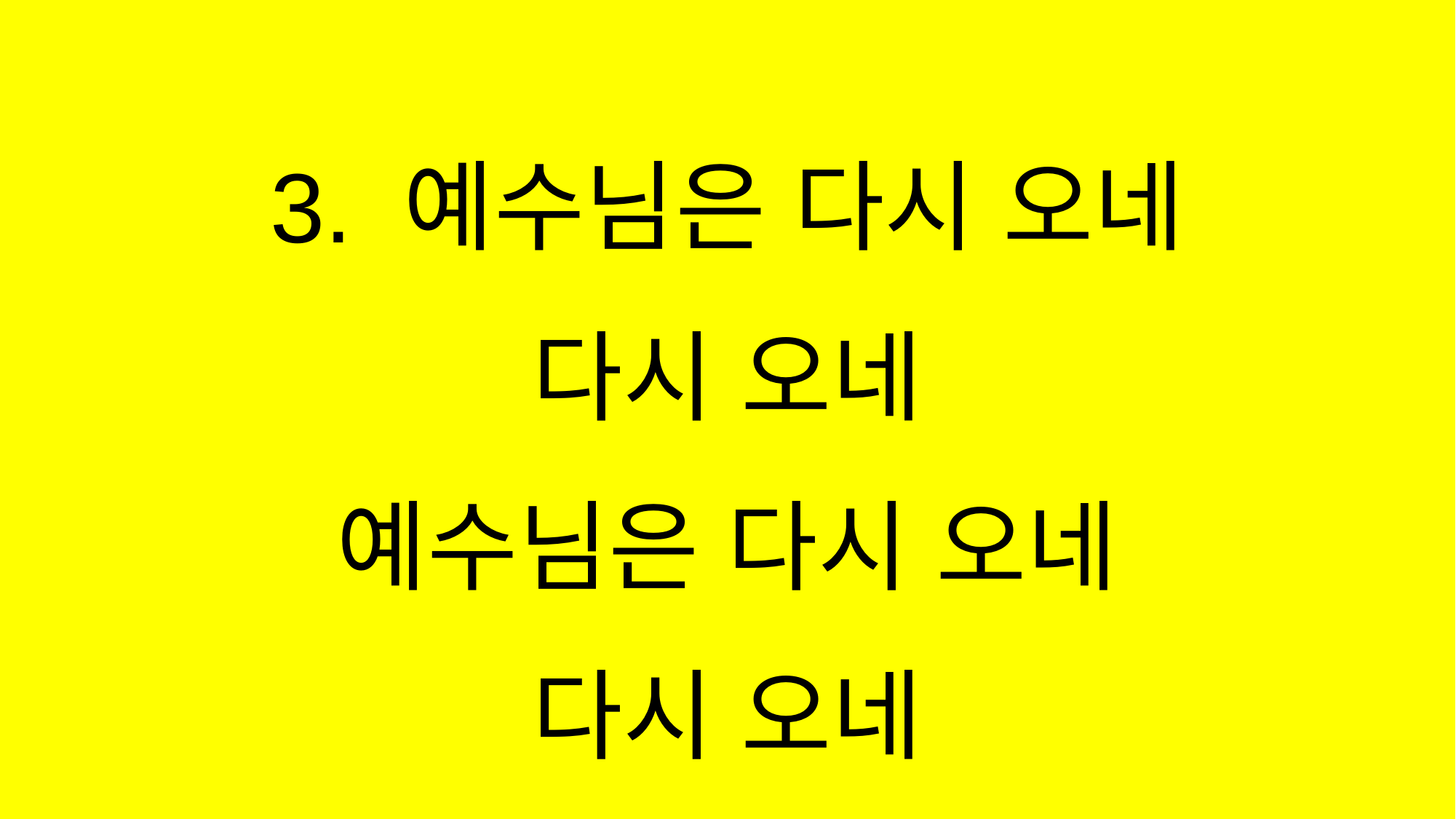

#
3. 예수님은 다시 오네

다시 오네

예수님은 다시 오네

다시 오네